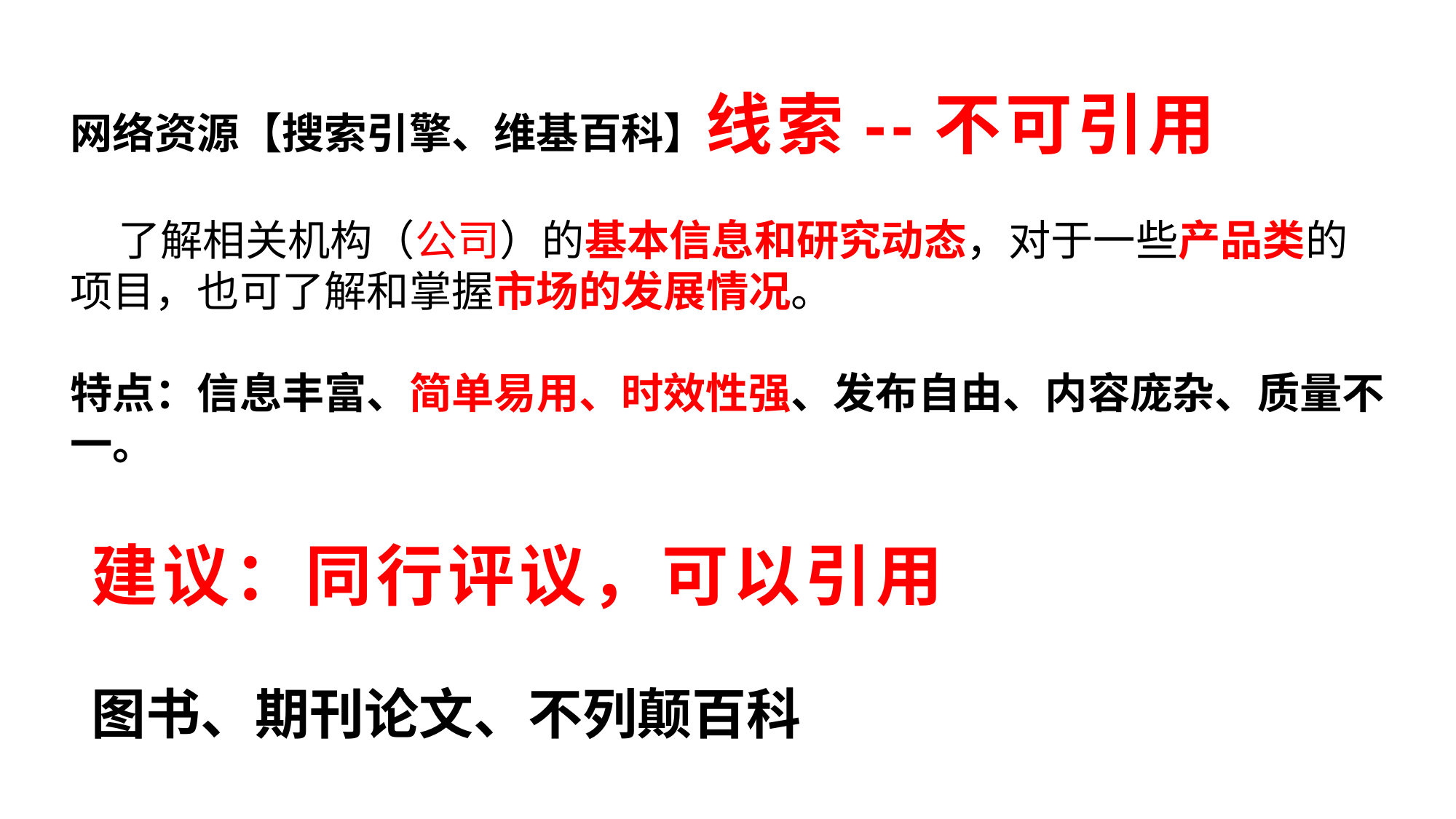

网络资源【搜索引擎、维基百科】线索--不可引用

    了解相关机构（公司）的基本信息和研究动态，对于一些产品类的项目，也可了解和掌握市场的发展情况。

特点：信息丰富、简单易用、时效性强、发布自由、内容庞杂、质量不一。

建议：同行评议，可以引用

图书、期刊论文、不列颠百科